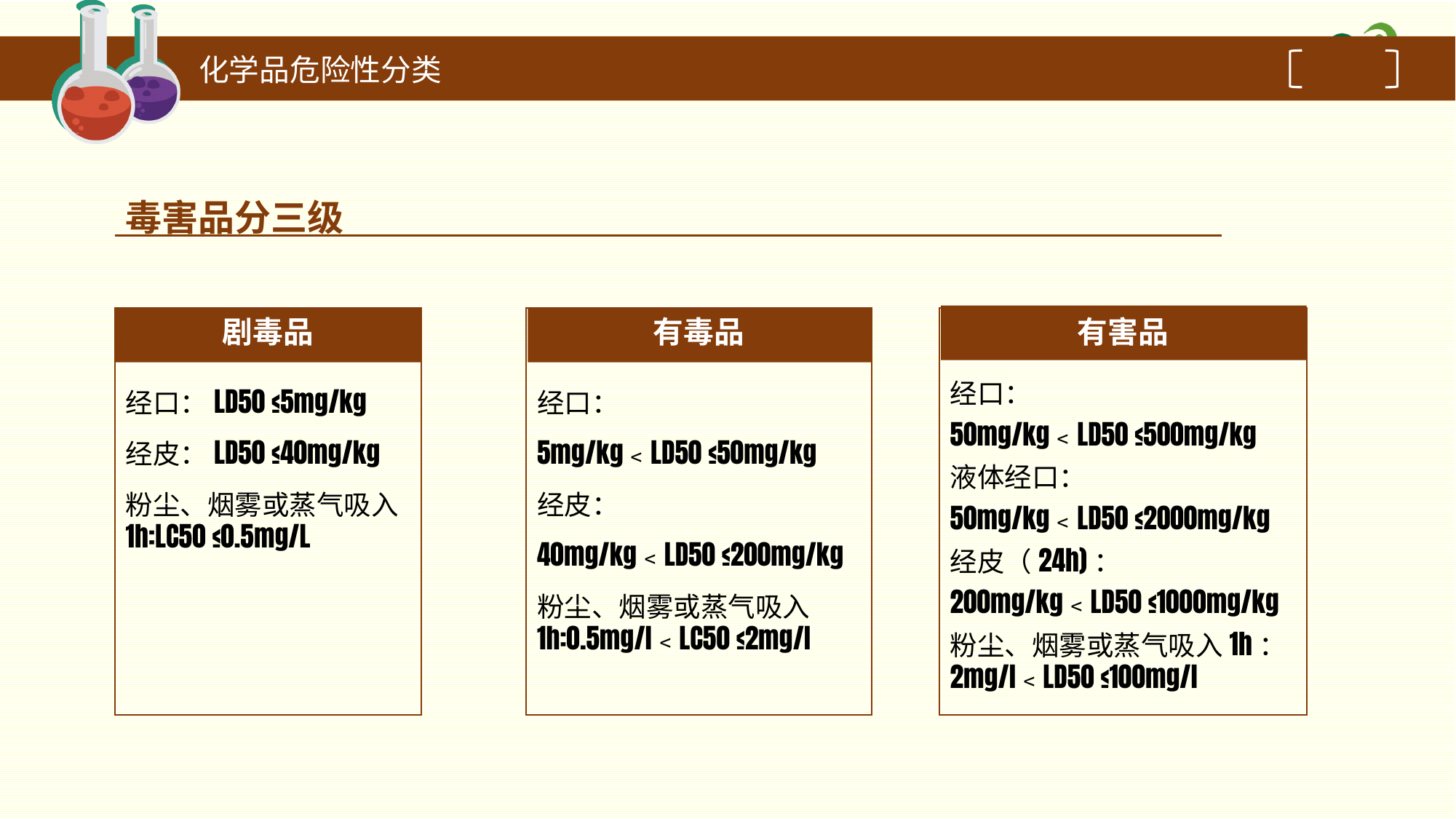

化学品危险性分类
20
毒害品分三级

有害品
经口：
50mg/kg﹤LD50 ≤500mg/kg
液体经口：
50mg/kg﹤LD50 ≤2000mg/kg
经皮（24h)：
200mg/kg﹤LD50 ≤1000mg/kg
粉尘、烟雾或蒸气吸入1h：2mg/l﹤LD50 ≤100mg/l

剧毒品
经口：LD50 ≤5mg/kg
经皮：LD50 ≤40mg/kg
粉尘、烟雾或蒸气吸入1h:LC50 ≤0.5mg/L

有毒品
经口：
5mg/kg﹤LD50 ≤50mg/kg
经皮：
40mg/kg﹤LD50 ≤200mg/kg
粉尘、烟雾或蒸气吸入1h:0.5mg/l﹤LC50 ≤2mg/l